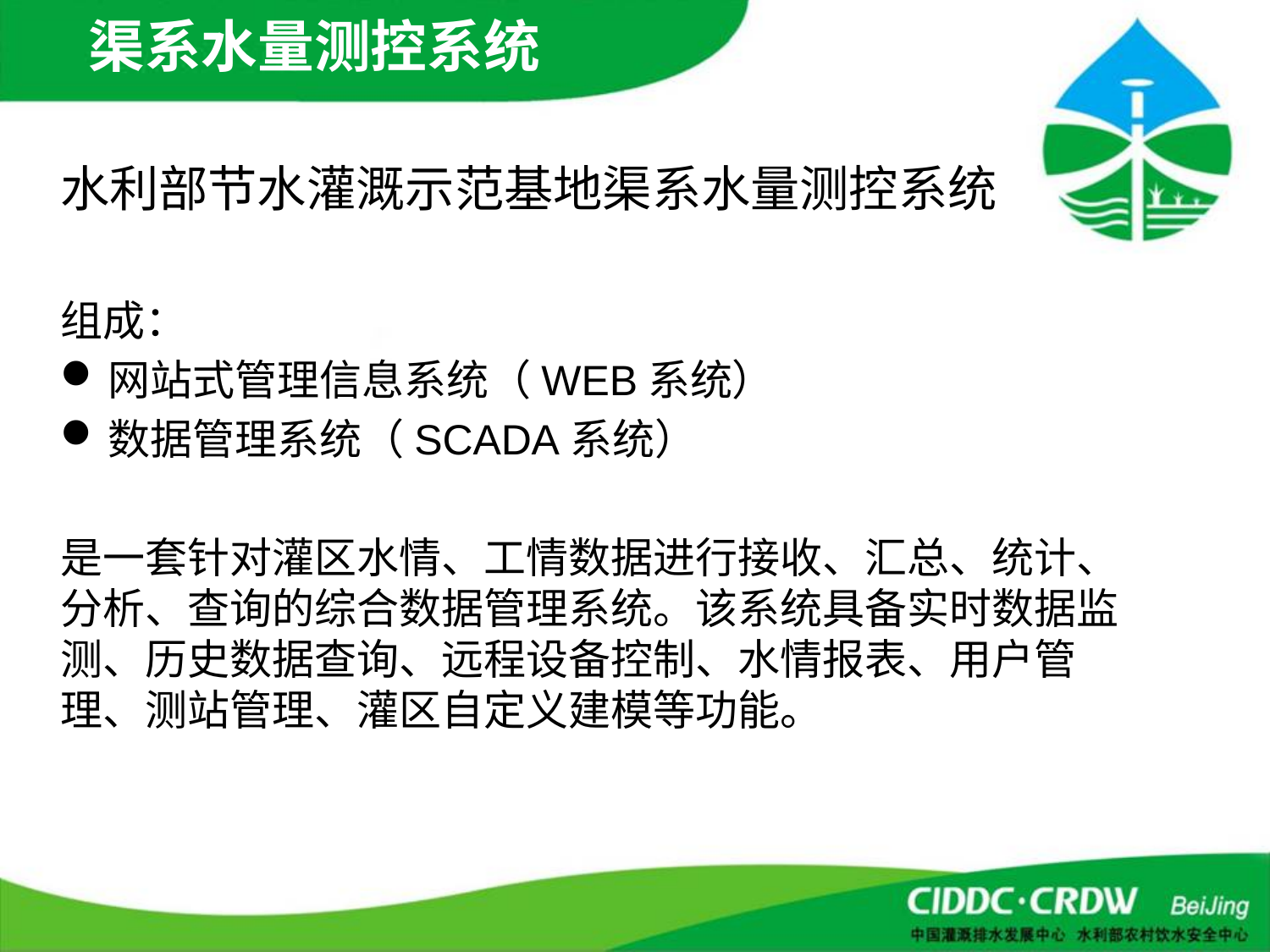

# 渠系水量测控系统
水利部节水灌溉示范基地渠系水量测控系统

组成：
网站式管理信息系统（WEB系统）
数据管理系统（SCADA系统）

是一套针对灌区水情、工情数据进行接收、汇总、统计、分析、查询的综合数据管理系统。该系统具备实时数据监测、历史数据查询、远程设备控制、水情报表、用户管理、测站管理、灌区自定义建模等功能。